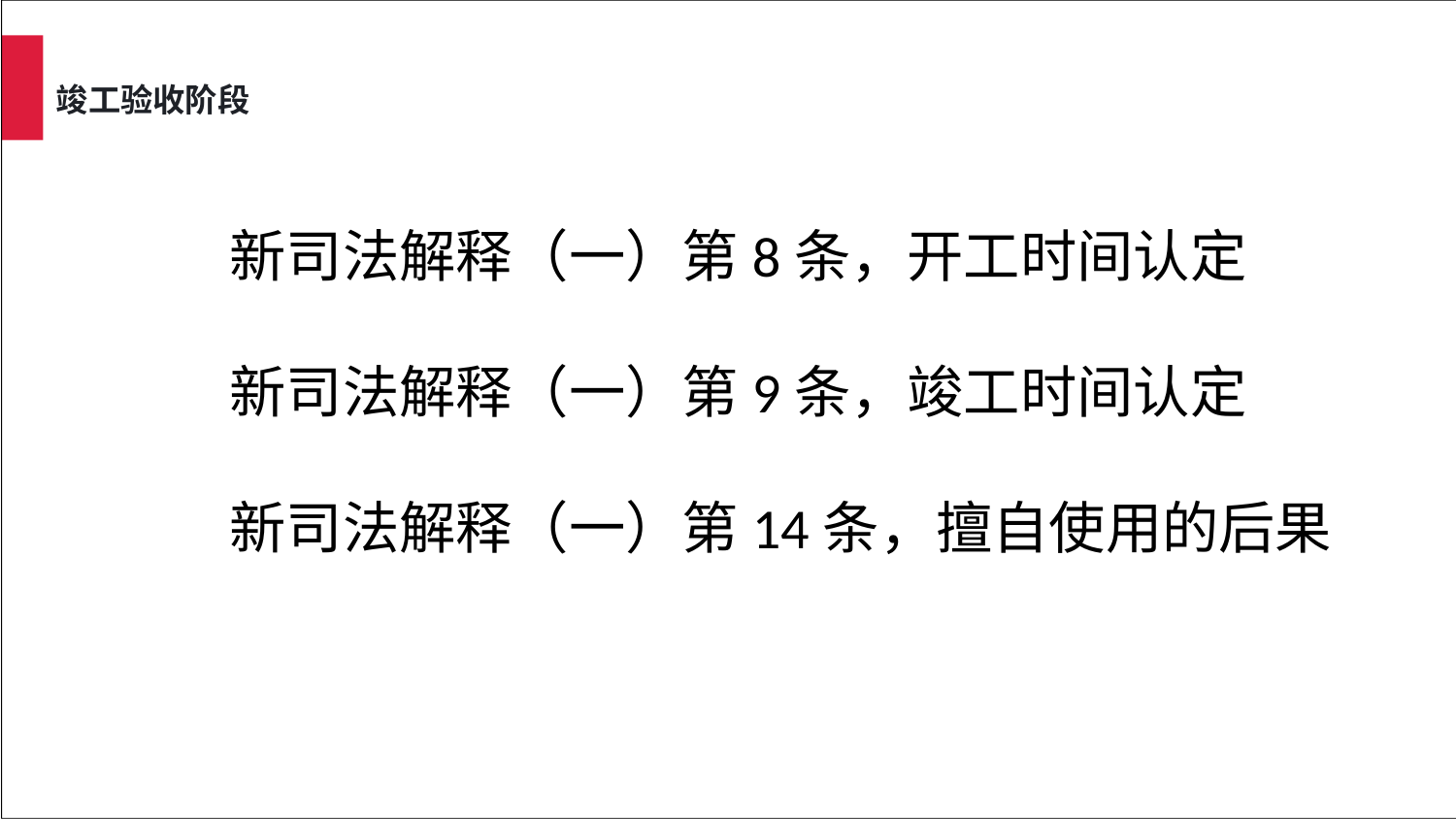

# 竣工验收阶段
新司法解释（一）第8条，开工时间认定

新司法解释（一）第9条，竣工时间认定

新司法解释（一）第14条，擅自使用的后果